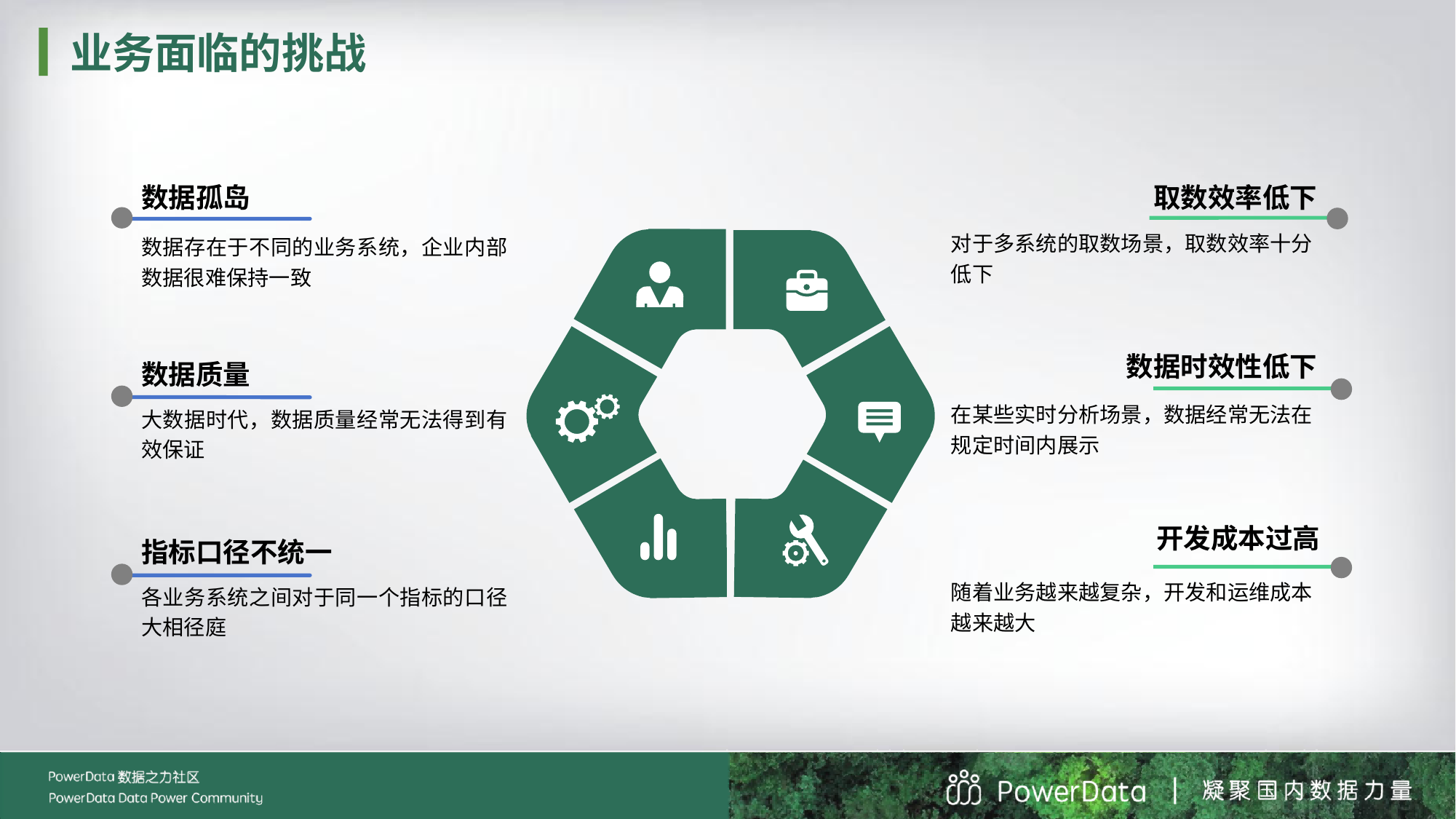

业务面临的挑战

数据孤岛

数据存在于不同的业务系统，企业内部数据很难保持一致
数据质量

大数据时代，数据质量经常无法得到有效保证

指标口径不统一

各业务系统之间对于同一个指标的口径大相径庭

取数效率低下

对于多系统的取数场景，取数效率十分低下
数据时效性低下

在某些实时分析场景，数据经常无法在规定时间内展示
开发成本过高

随着业务越来越复杂，开发和运维成本越来越大